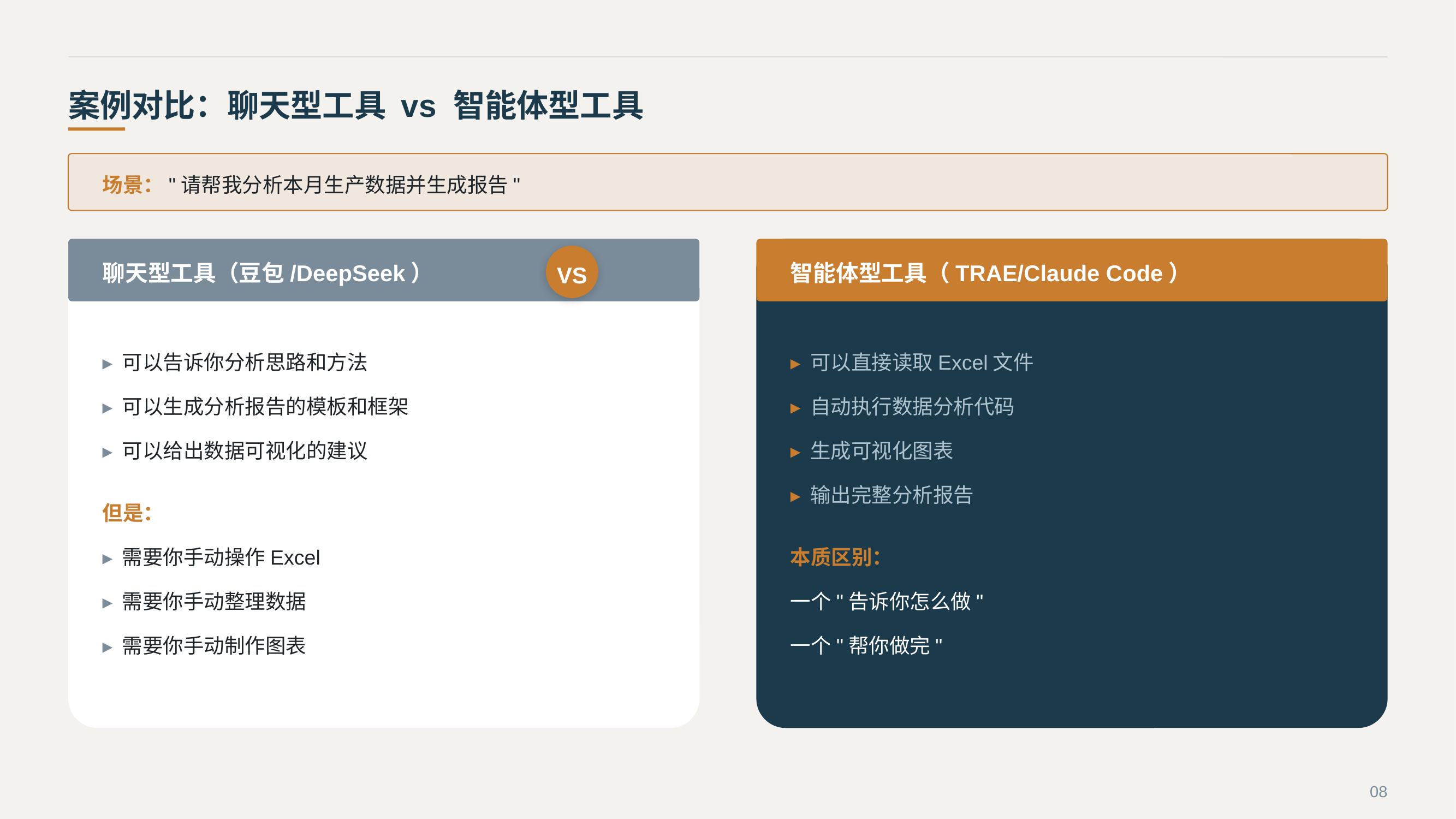

案例对比：聊天型工具 vs 智能体型工具

场景："请帮我分析本月生产数据并生成报告"

VS
聊天型工具（豆包/DeepSeek）
智能体型工具（TRAE/Claude Code）
▸ 可以告诉你分析思路和方法
▸ 可以生成分析报告的模板和框架
▸ 可以给出数据可视化的建议
但是：
▸ 需要你手动操作Excel
▸ 需要你手动整理数据
▸ 需要你手动制作图表
▸ 可以直接读取Excel文件
▸ 自动执行数据分析代码
▸ 生成可视化图表
▸ 输出完整分析报告
本质区别：
一个"告诉你怎么做"
一个"帮你做完"
08